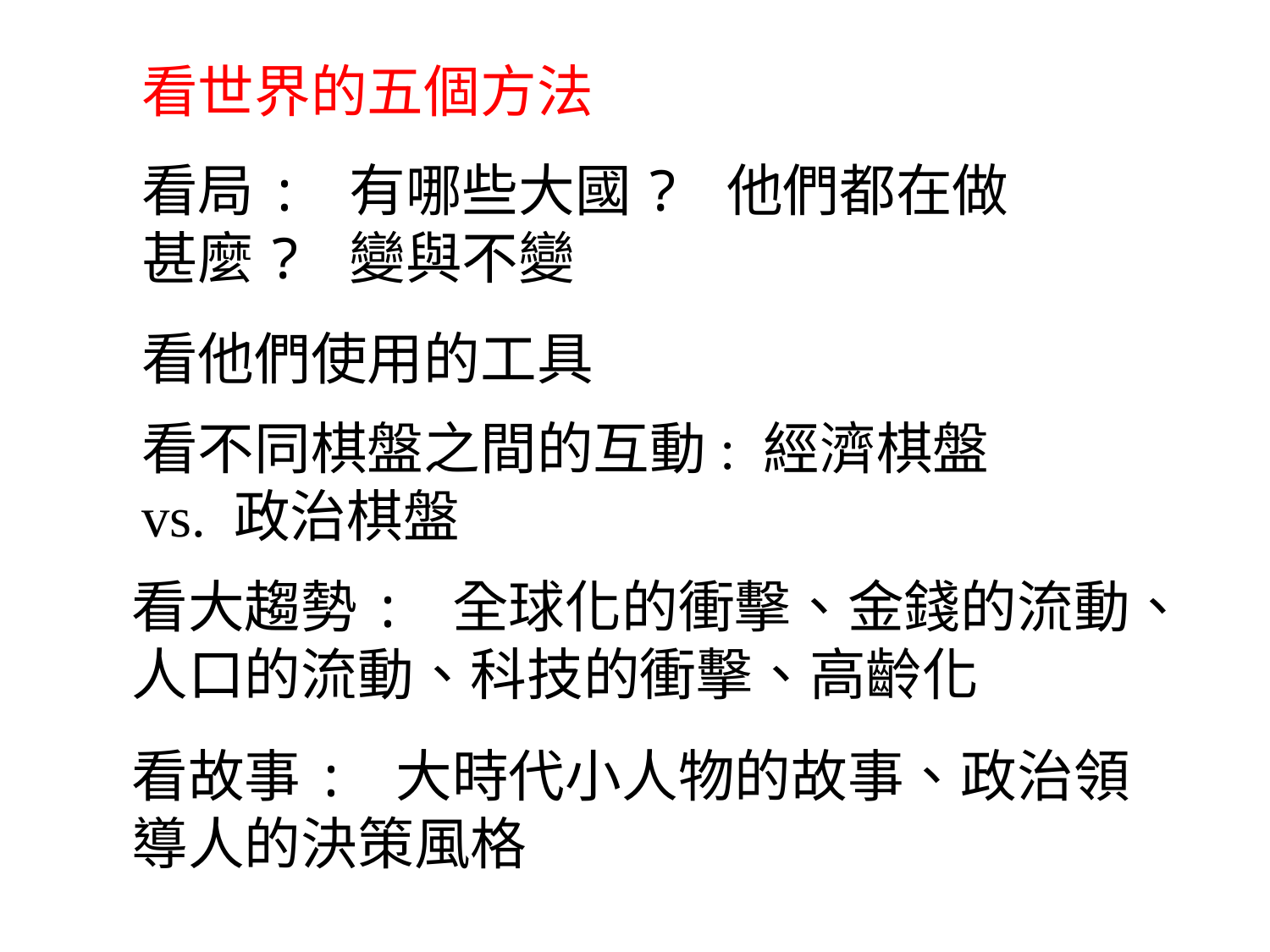

看世界的五個方法
看局: 有哪些大國? 他們都在做甚麼? 變與不變

看他們使用的工具
看不同棋盤之間的互動: 經濟棋盤 vs. 政治棋盤
看大趨勢: 全球化的衝擊、金錢的流動、人口的流動、科技的衝擊、高齡化

看故事: 大時代小人物的故事、政治領導人的決策風格